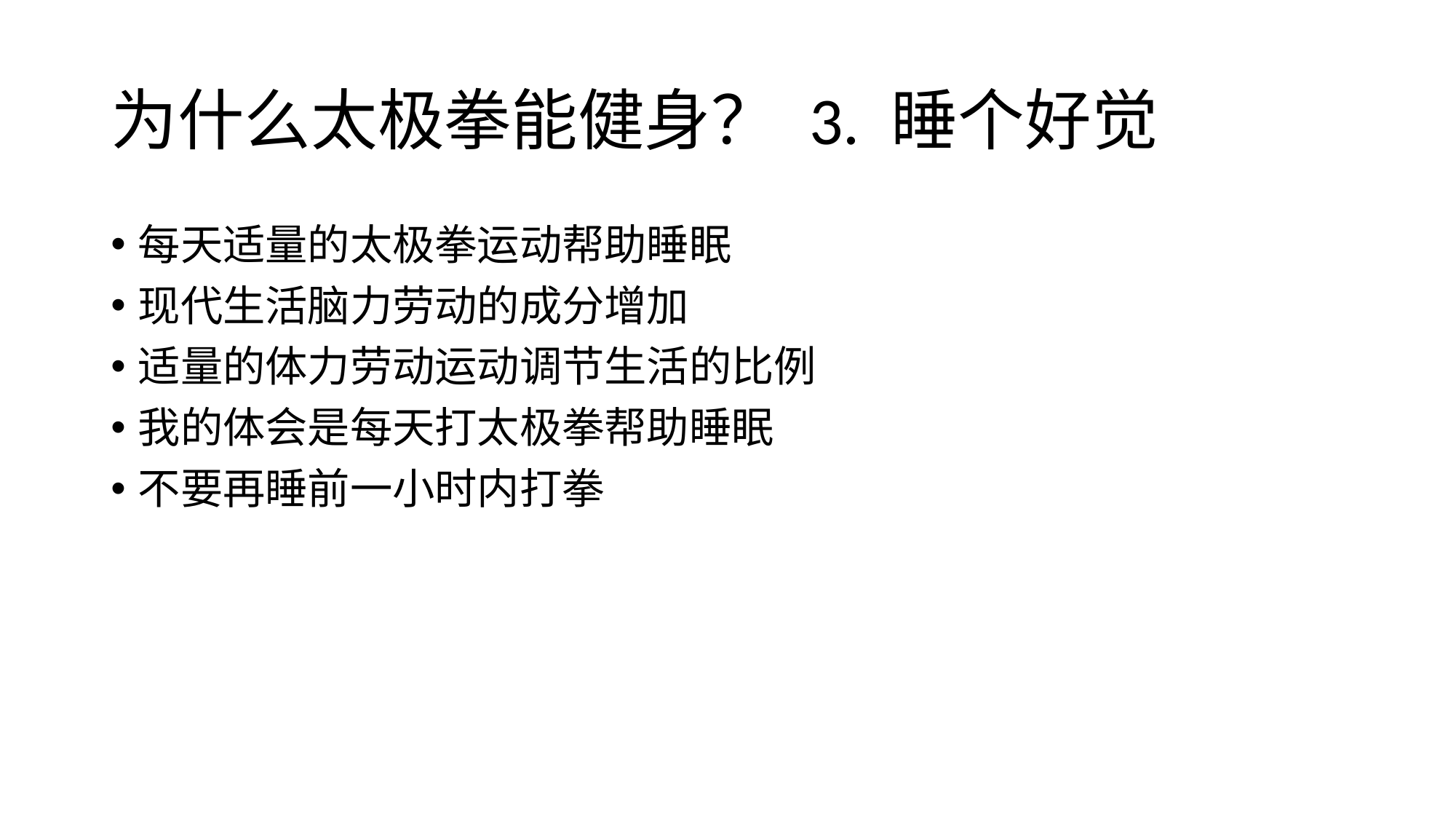

# 为什么太极拳能健身？ 3. 睡个好觉
每天适量的太极拳运动帮助睡眠
现代生活脑力劳动的成分增加
适量的体力劳动运动调节生活的比例
我的体会是每天打太极拳帮助睡眠
不要再睡前一小时内打拳